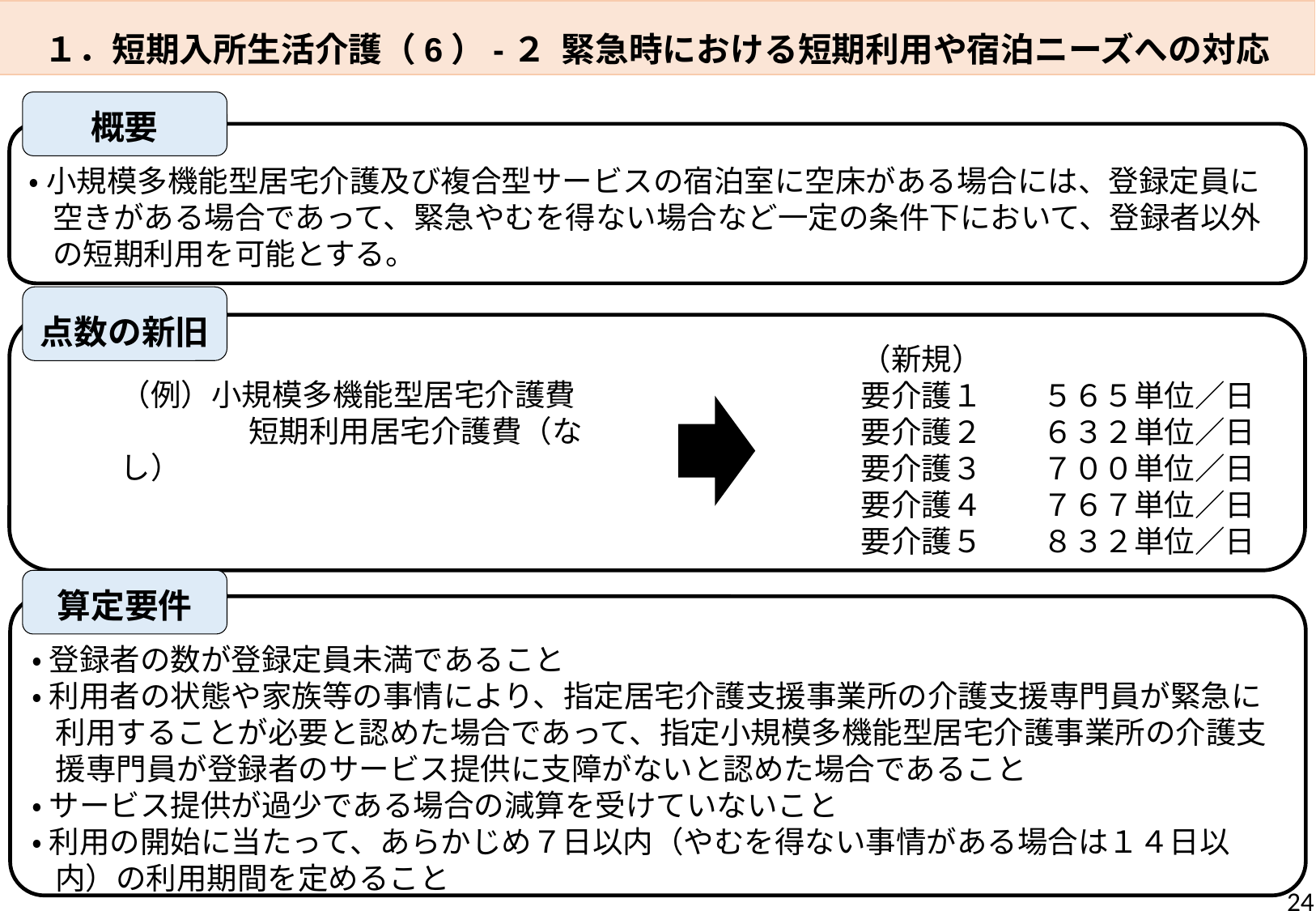

１．短期入所生活介護（6）-２  緊急時における短期利用や宿泊ニーズへの対応
概要

・ 小規模多機能型居宅介護及び複合型サービスの宿泊室に空床がある場合には、登録定員に空きがある場合であって、緊急やむを得ない場合など一定の条件下において、登録者以外の短期利用を可能とする。
点数の新旧

（新規）
要介護１　　５６５単位／日
要介護２　　６３２単位／日
要介護３　　７００単位／日
要介護４　　７６７単位／日
要介護５　　８３２単位／日
（例）小規模多機能型居宅介護費
　　　　 短期利用居宅介護費（なし）

算定要件

・ 登録者の数が登録定員未満であること
・ 利用者の状態や家族等の事情により、指定居宅介護支援事業所の介護支援専門員が緊急に利用することが必要と認めた場合であって、指定小規模多機能型居宅介護事業所の介護支援専門員が登録者のサービス提供に支障がないと認めた場合であること
・ サービス提供が過少である場合の減算を受けていないこと
・ 利用の開始に当たって、あらかじめ７日以内（やむを得ない事情がある場合は１４日以内）の利用期間を定めること
24